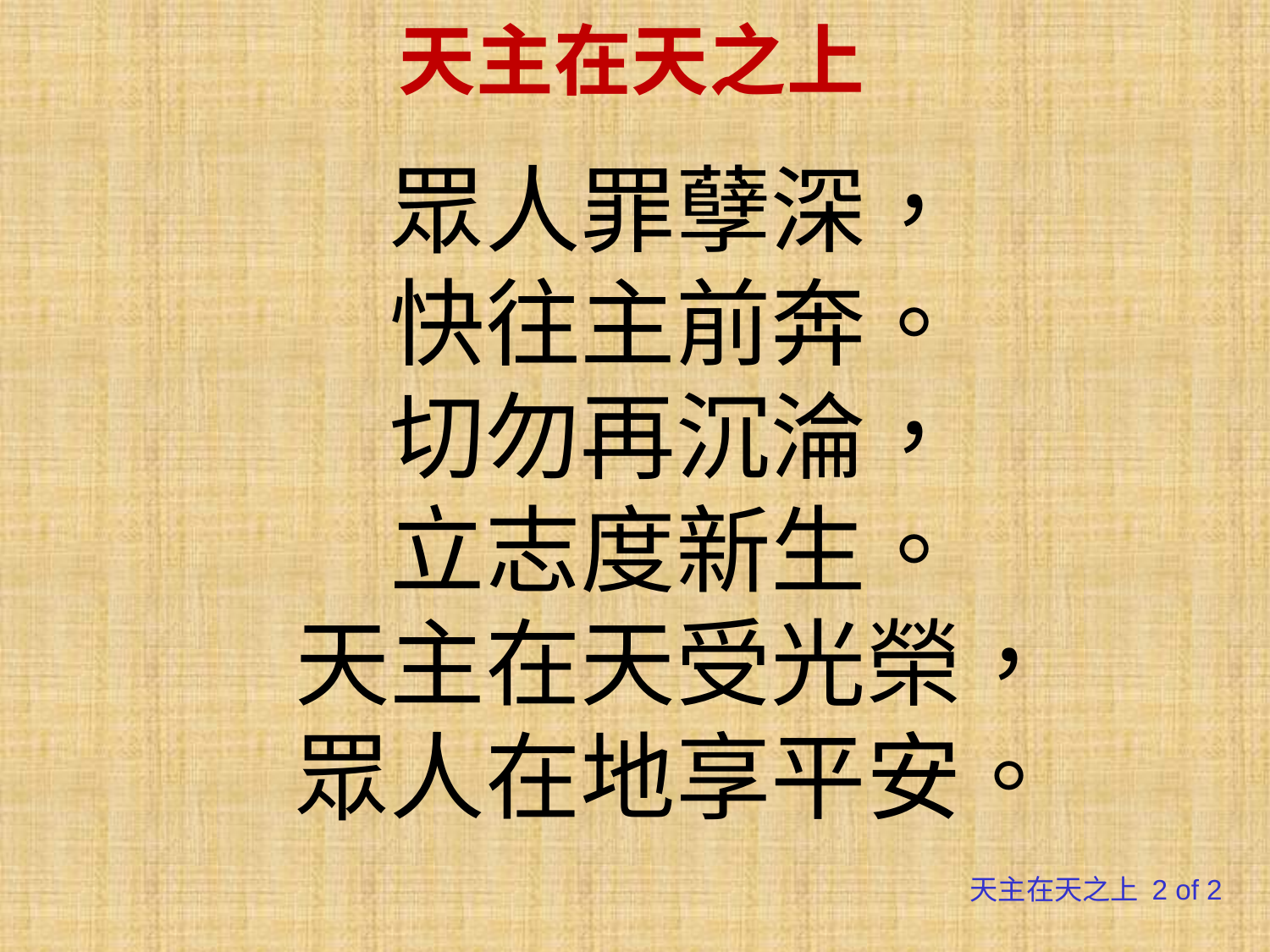

# 天主在天之上
眾人罪孽深，
快往主前奔。
切勿再沉淪，
立志度新生。
天主在天受光榮，
眾人在地享平安。

天主在天之上 2 of 2